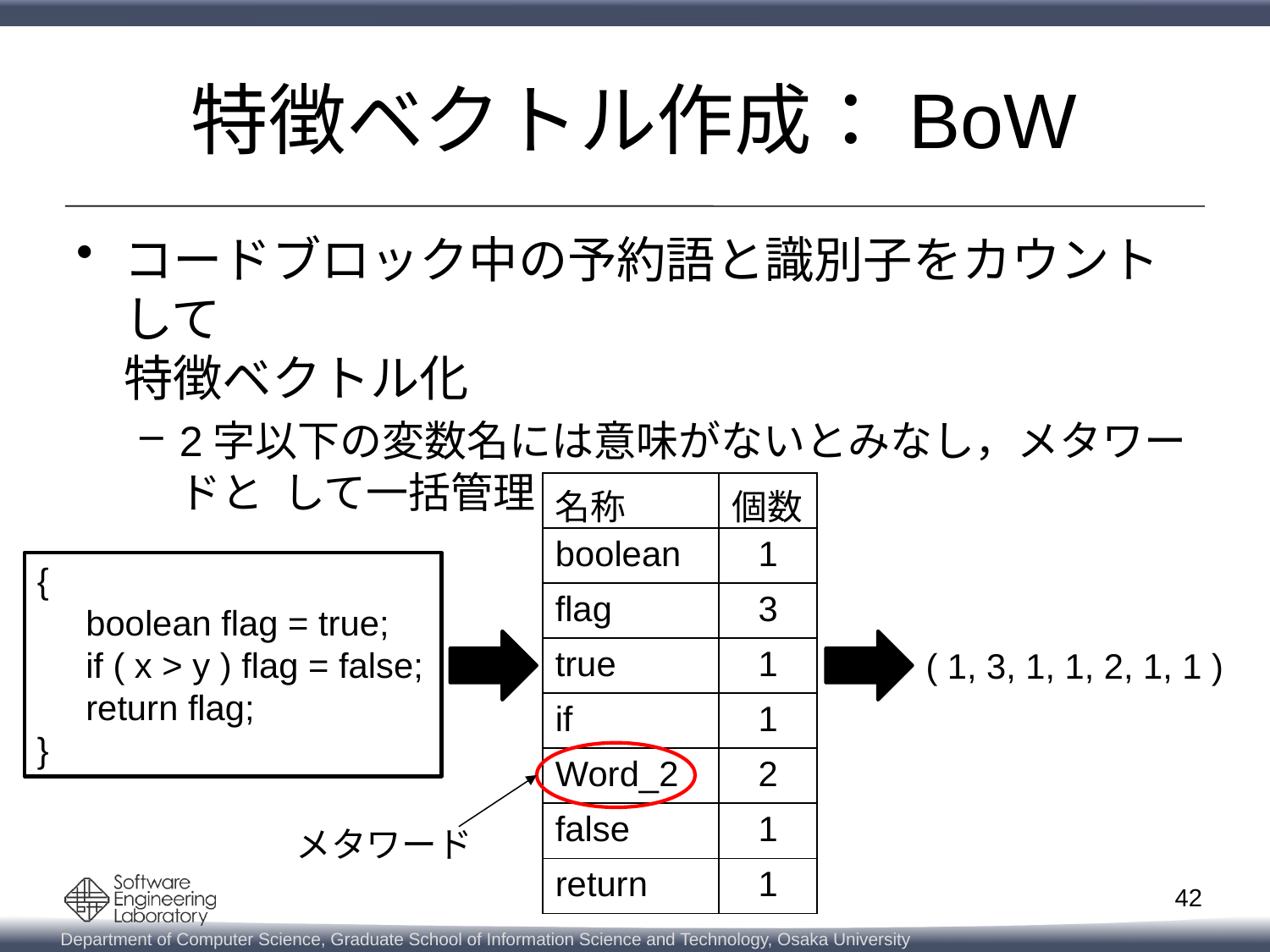

# 特徴ベクトル作成：BoW
コードブロック中の予約語と識別子をカウントして
特徴ベクトル化
2字以下の変数名には意味がないとみなし，メタワードと  して一括管理
| 名称 | 個数 |
| --- | --- |
| boolean | 1 |
| flag | 3 |
| true | 1 |
| if | 1 |
| Word\_2 | 2 |
| false | 1 |
| return | 1 |
{
     boolean flag = true;
     if ( x > y ) flag = false;
     return flag;
}

( 1, 3, 1, 1, 2, 1, 1 )

メタワード
42